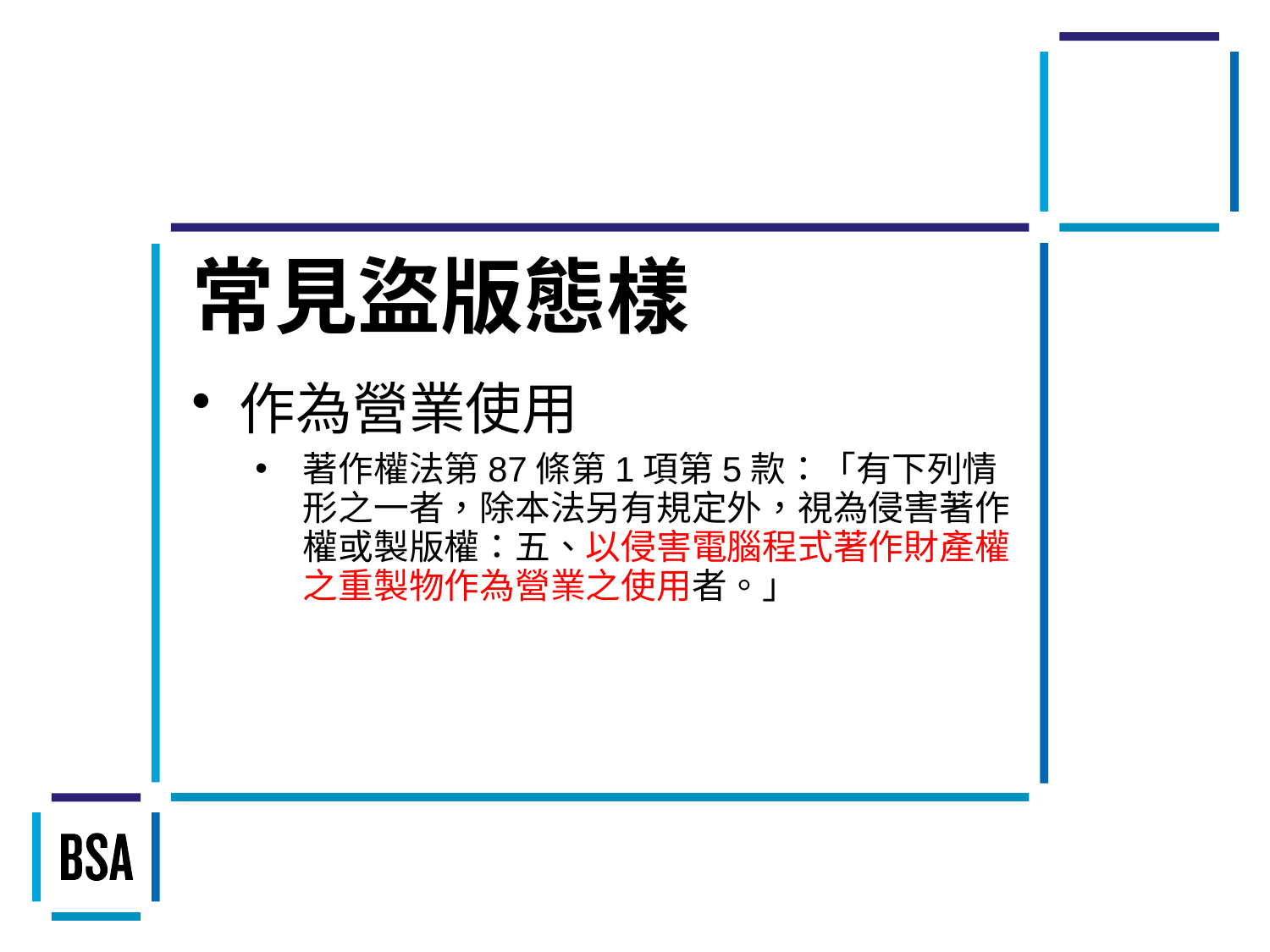

# 常見盜版態樣
作為營業使用
著作權法第87條第1項第5款：「有下列情形之一者，除本法另有規定外，視為侵害著作權或製版權：五、以侵害電腦程式著作財產權之重製物作為營業之使用者。」